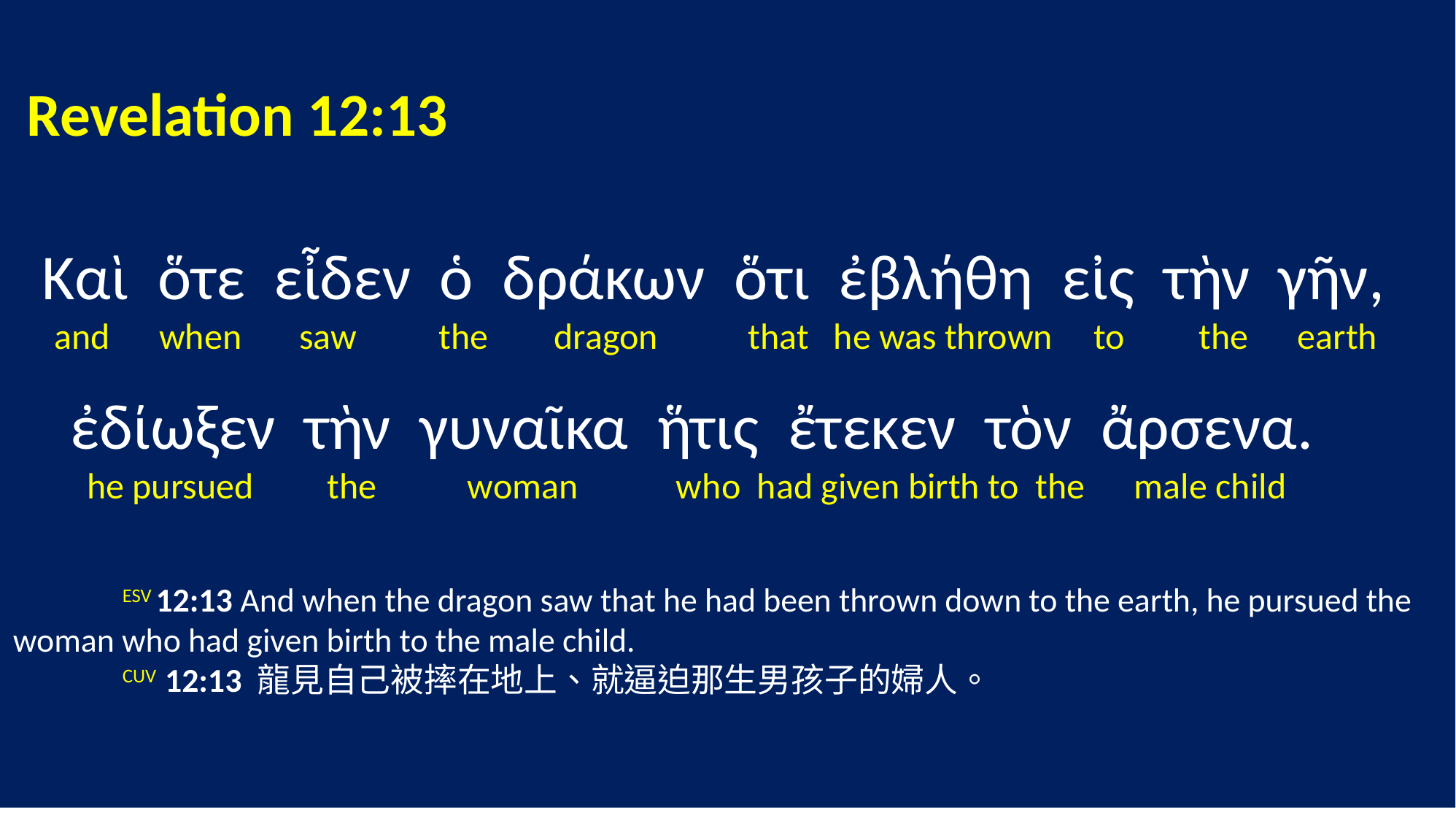

Revelation 12:13

  Καὶ  ὅτε  εἶδεν  ὁ  δράκων  ὅτι  ἐβλήθη  εἰς  τὴν  γῆν,
     and      when       saw          the        dragon           that   he was thrown     to         the      earth

    ἐδίωξεν  τὴν  γυναῖκα  ἥτις  ἔτεκεν  τὸν  ἄρσενα.
         he pursued         the           woman            who  had given birth to  the      male child

	ESV 12:13 And when the dragon saw that he had been thrown down to the earth, he pursued the woman who had given birth to the male child.
	CUV  12:13 龍見自己被摔在地上、就逼迫那生男孩子的婦人。